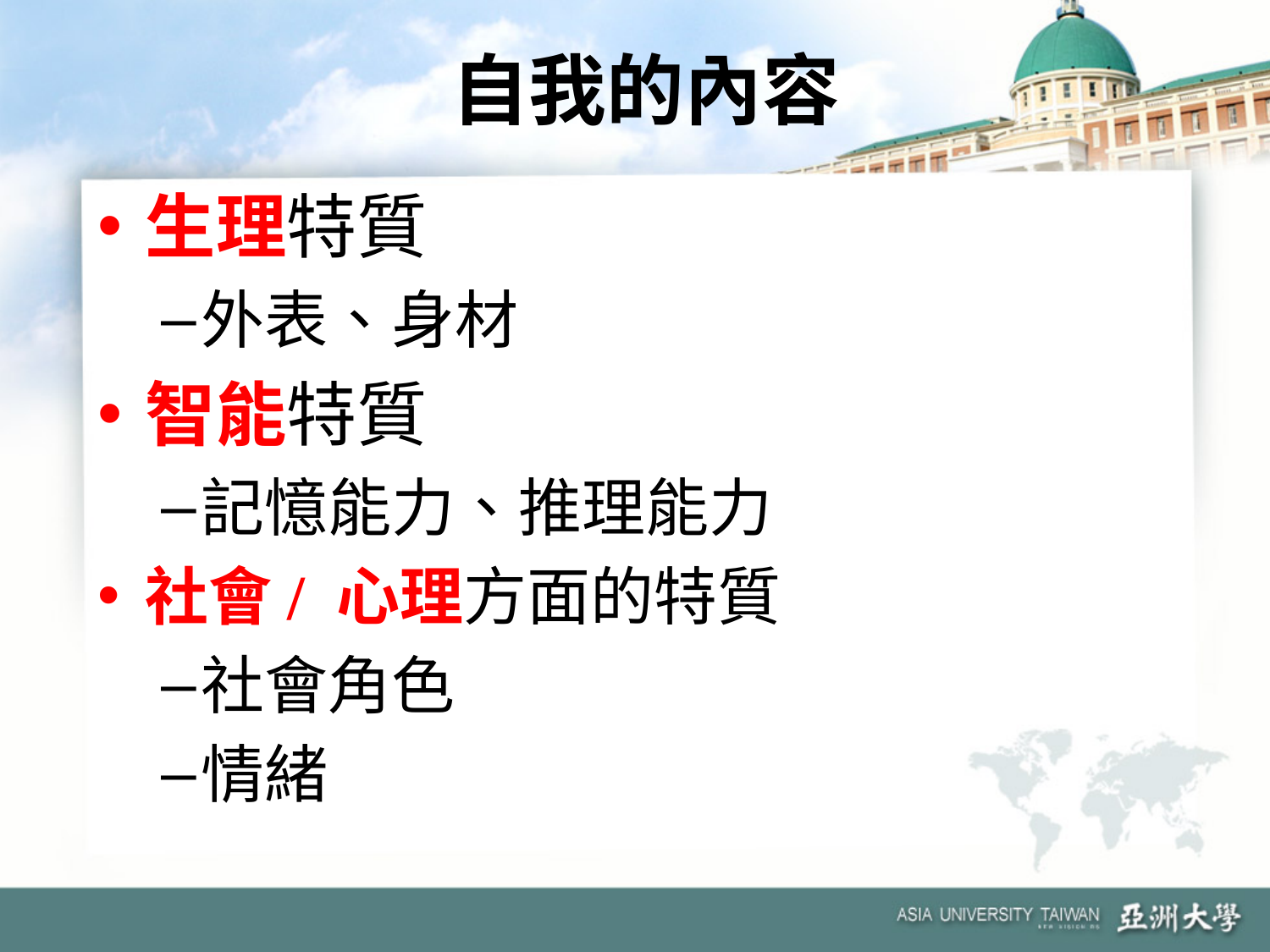

# 自我的內容
生理特質
外表、身材
智能特質
記憶能力、推理能力
社會/ 心理方面的特質
社會角色
情緒